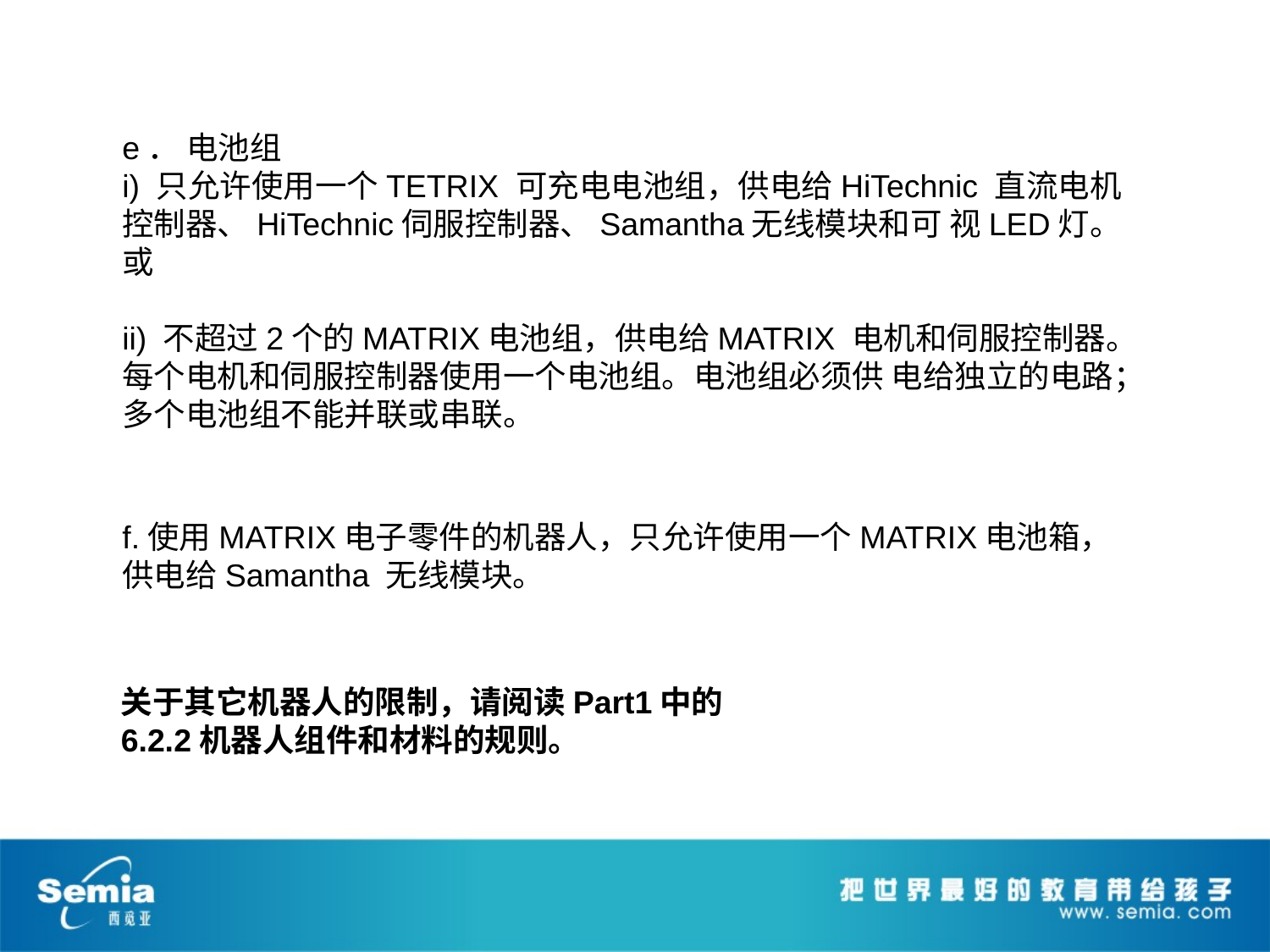

e． 电池组
i) 只允许使用一个TETRIX 可充电电池组，供电给HiTechnic 直流电机控制器、HiTechnic伺服控制器、Samantha无线模块和可 视LED灯。
或

ii) 不超过2个的MATRIX电池组，供电给MATRIX 电机和伺服控制器。每个电机和伺服控制器使用一个电池组。电池组必须供 电给独立的电路；多个电池组不能并联或串联。
f.使用MATRIX电子零件的机器人，只允许使用一个MATRIX电池箱，供电给Samantha 无线模块。
关于其它机器人的限制，请阅读Part1中的6.2.2机器人组件和材料的规则。